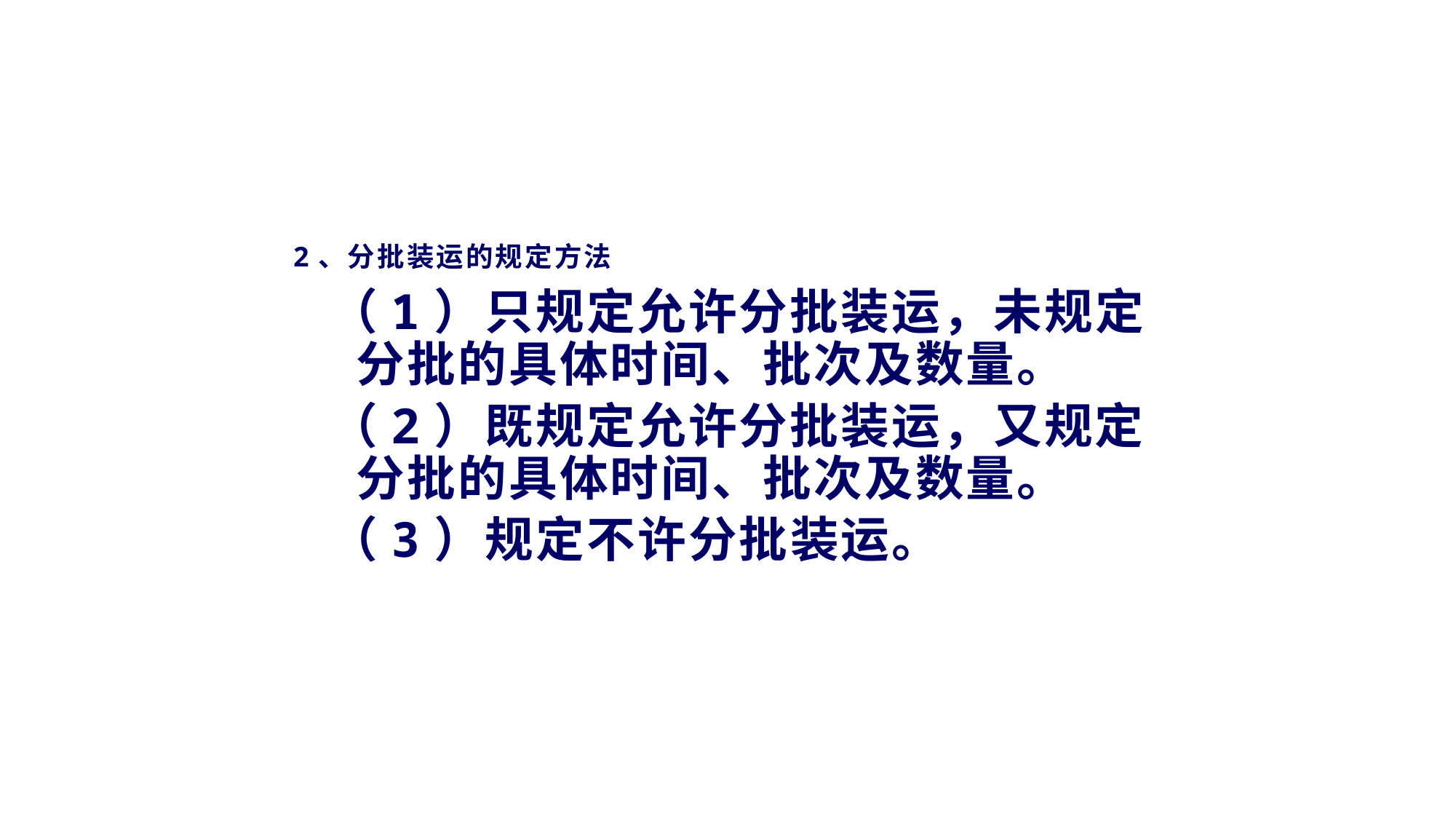

#
 2、分批装运的规定方法
（1）只规定允许分批装运，未规定分批的具体时间、批次及数量。
（2）既规定允许分批装运，又规定分批的具体时间、批次及数量。
（3）规定不许分批装运。